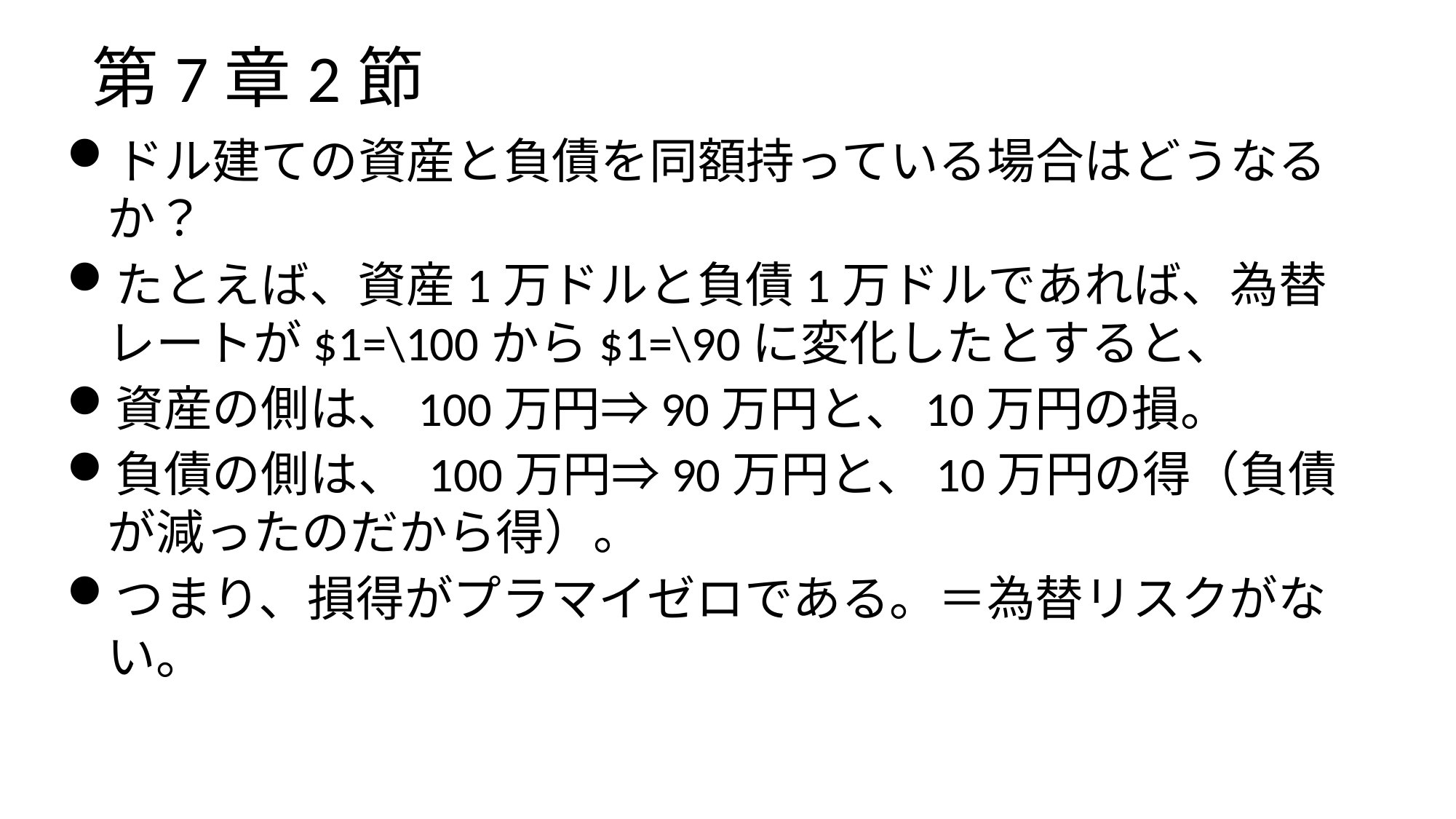

# 第7章2節
ドル建ての資産と負債を同額持っている場合はどうなるか？
たとえば、資産1万ドルと負債1万ドルであれば、為替レートが$1=\100から$1=\90に変化したとすると、
資産の側は、100万円⇒90万円と、10万円の損。
負債の側は、 100万円⇒90万円と、10万円の得（負債が減ったのだから得）。
つまり、損得がプラマイゼロである。＝為替リスクがない。